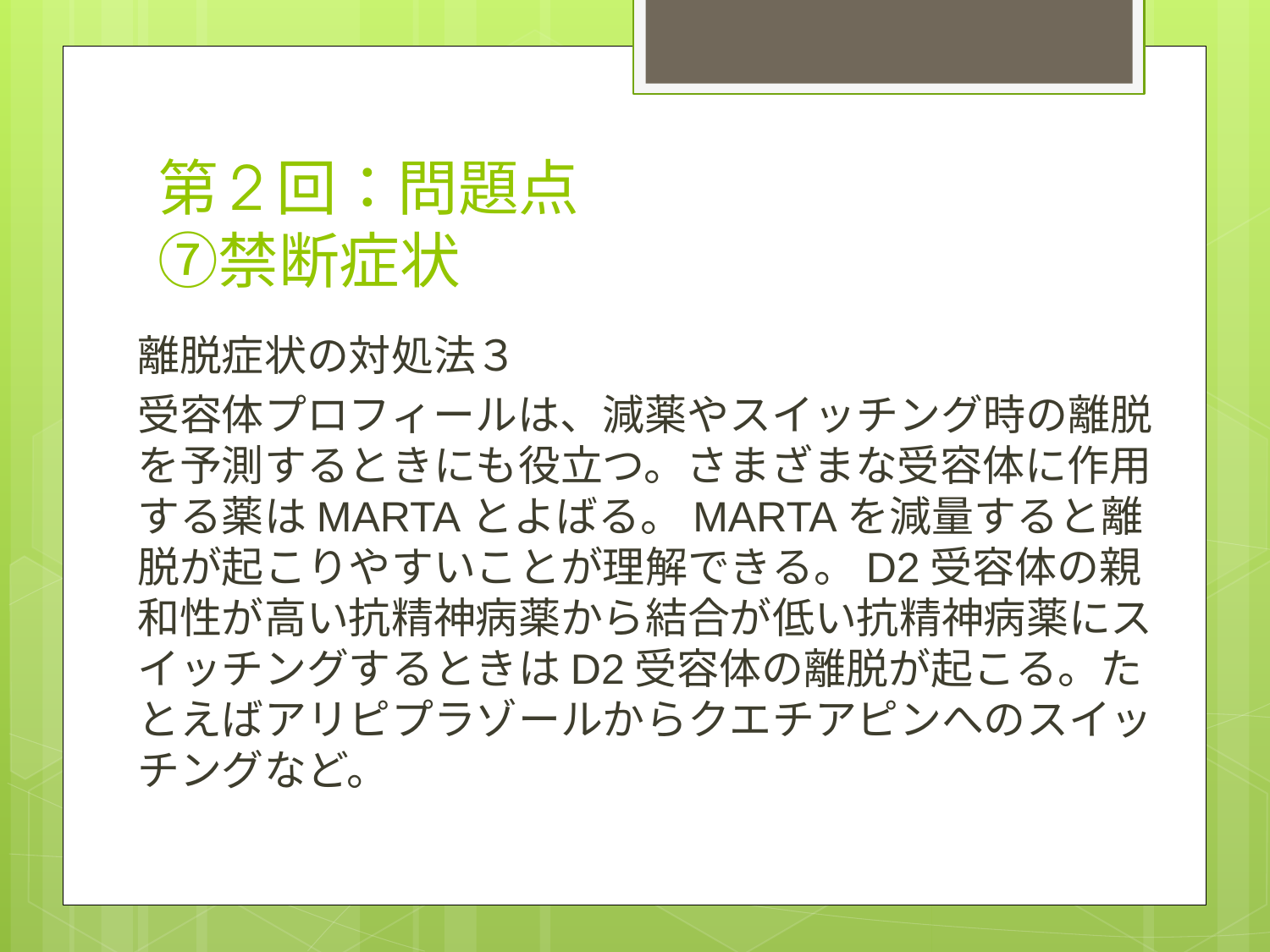

# 第2回：問題点 ⑦禁断症状
離脱症状の対処法３
受容体プロフィールは、減薬やスイッチング時の離脱を予測するときにも役立つ。さまざまな受容体に作用する薬はMARTAとよばる。MARTAを減量すると離脱が起こりやすいことが理解できる。D2受容体の親和性が高い抗精神病薬から結合が低い抗精神病薬にスイッチングするときはD2受容体の離脱が起こる。たとえばアリピプラゾールからクエチアピンへのスイッチングなど。